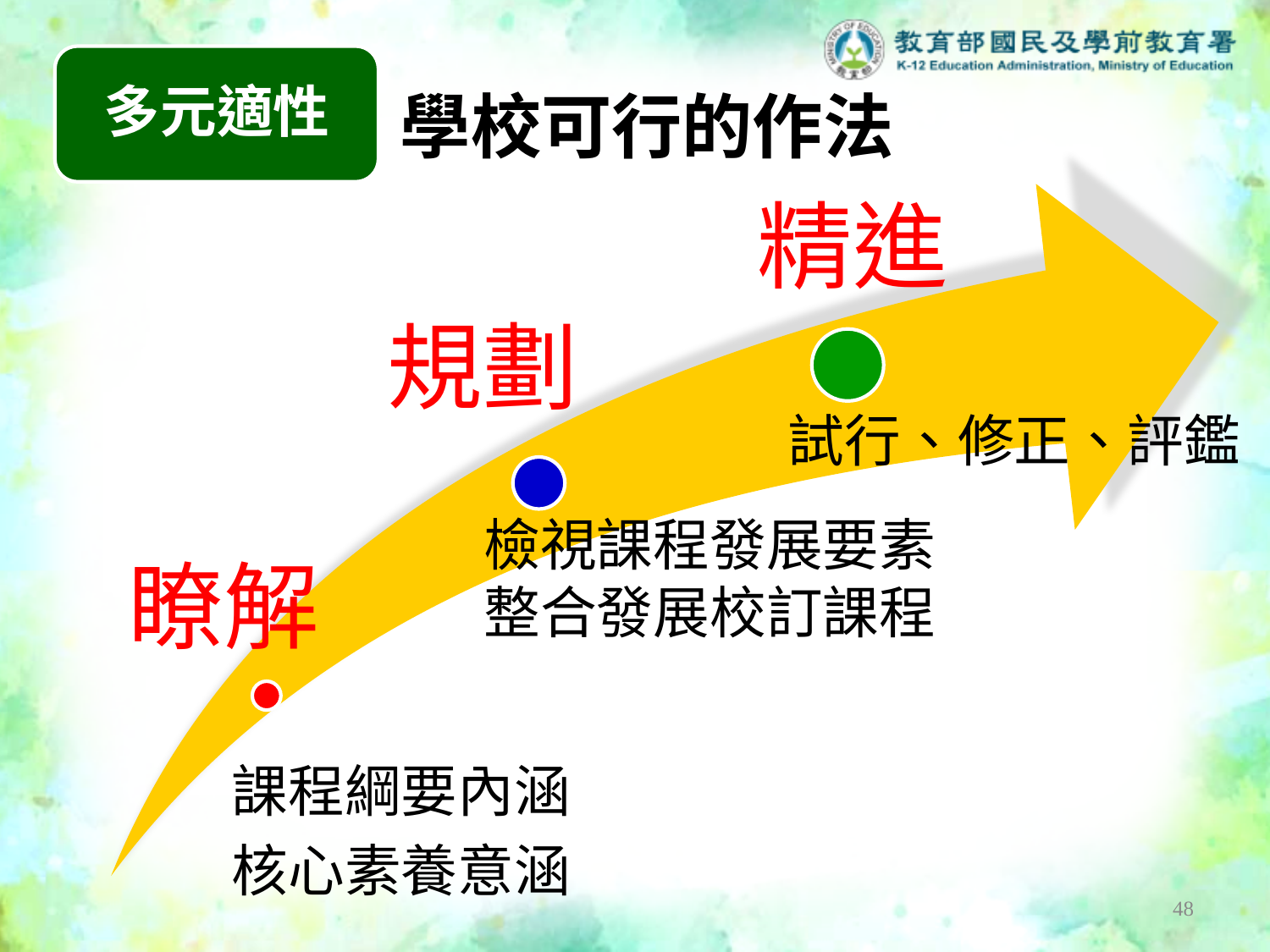

多元適性
學校可行的作法

精進

試行、修正、評鑑
規劃

檢視課程發展要素
整合發展校訂課程
瞭解

課程綱要內涵
核心素養意涵

48